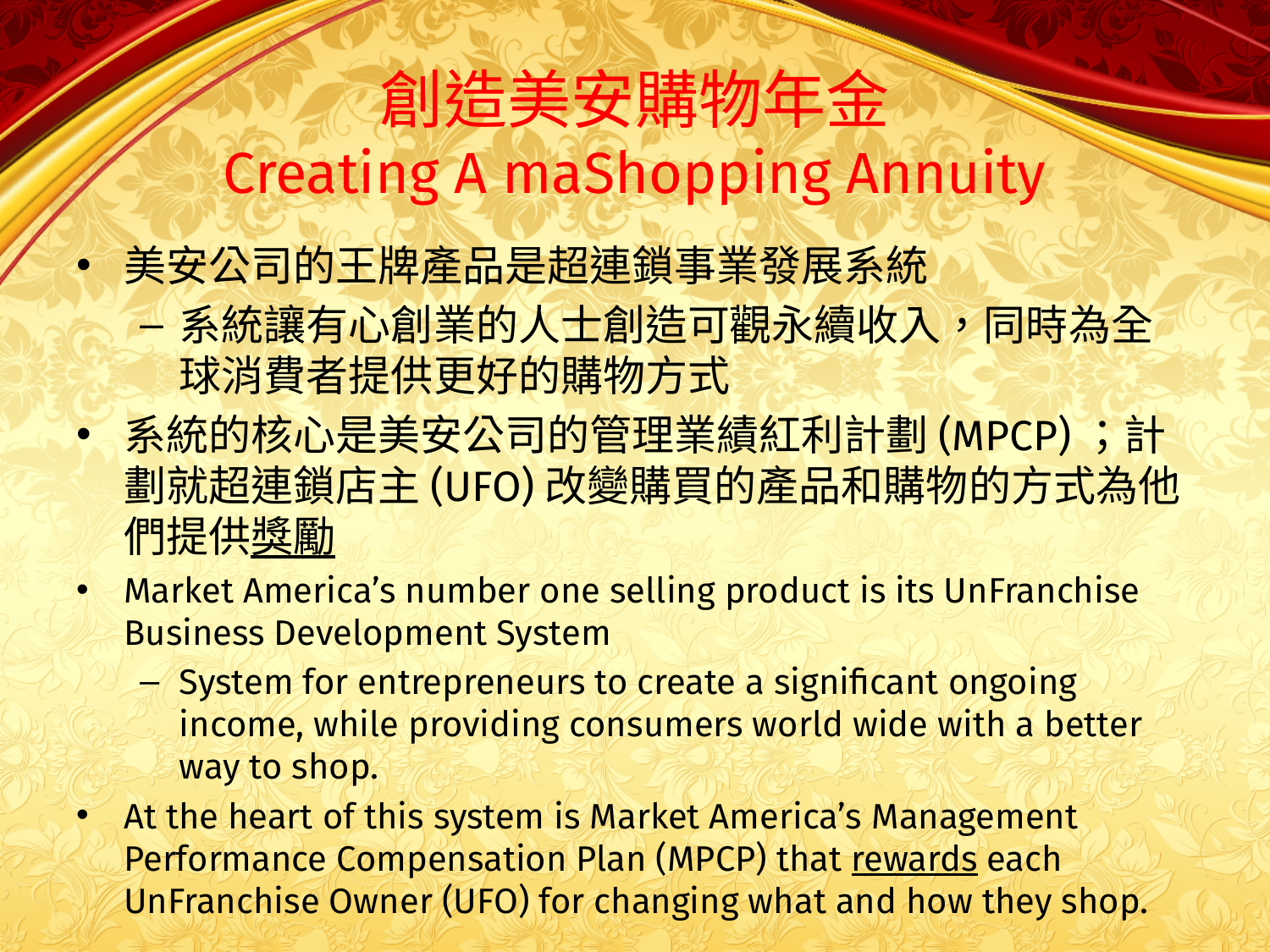

# 創造美安購物年金 Creating A maShopping Annuity
美安公司的王牌產品是超連鎖事業發展系統
系統讓有心創業的人士創造可觀永續收入，同時為全球消費者提供更好的購物方式
系統的核心是美安公司的管理業績紅利計劃(MPCP)；計劃就超連鎖店主(UFO)改變購買的產品和購物的方式為他們提供獎勵
Market America’s number one selling product is its UnFranchise Business Development System
System for entrepreneurs to create a significant ongoing income, while providing consumers world wide with a better way to shop.
At the heart of this system is Market America’s Management Performance Compensation Plan (MPCP) that rewards each UnFranchise Owner (UFO) for changing what and how they shop.